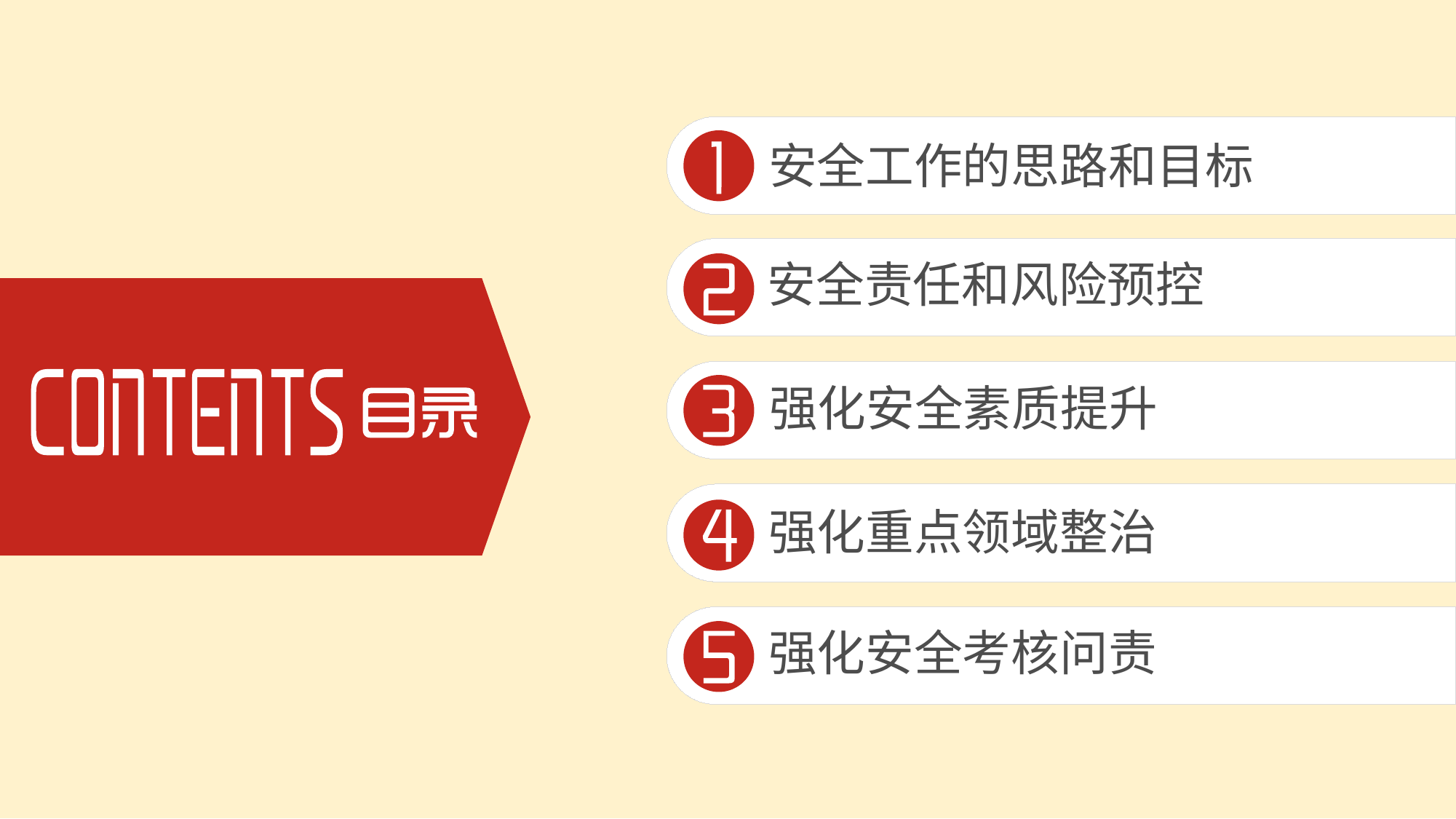

安全工作的思路和目标

安全责任和风险预控

强化安全素质提升

强化重点领域整治

强化安全考核问责